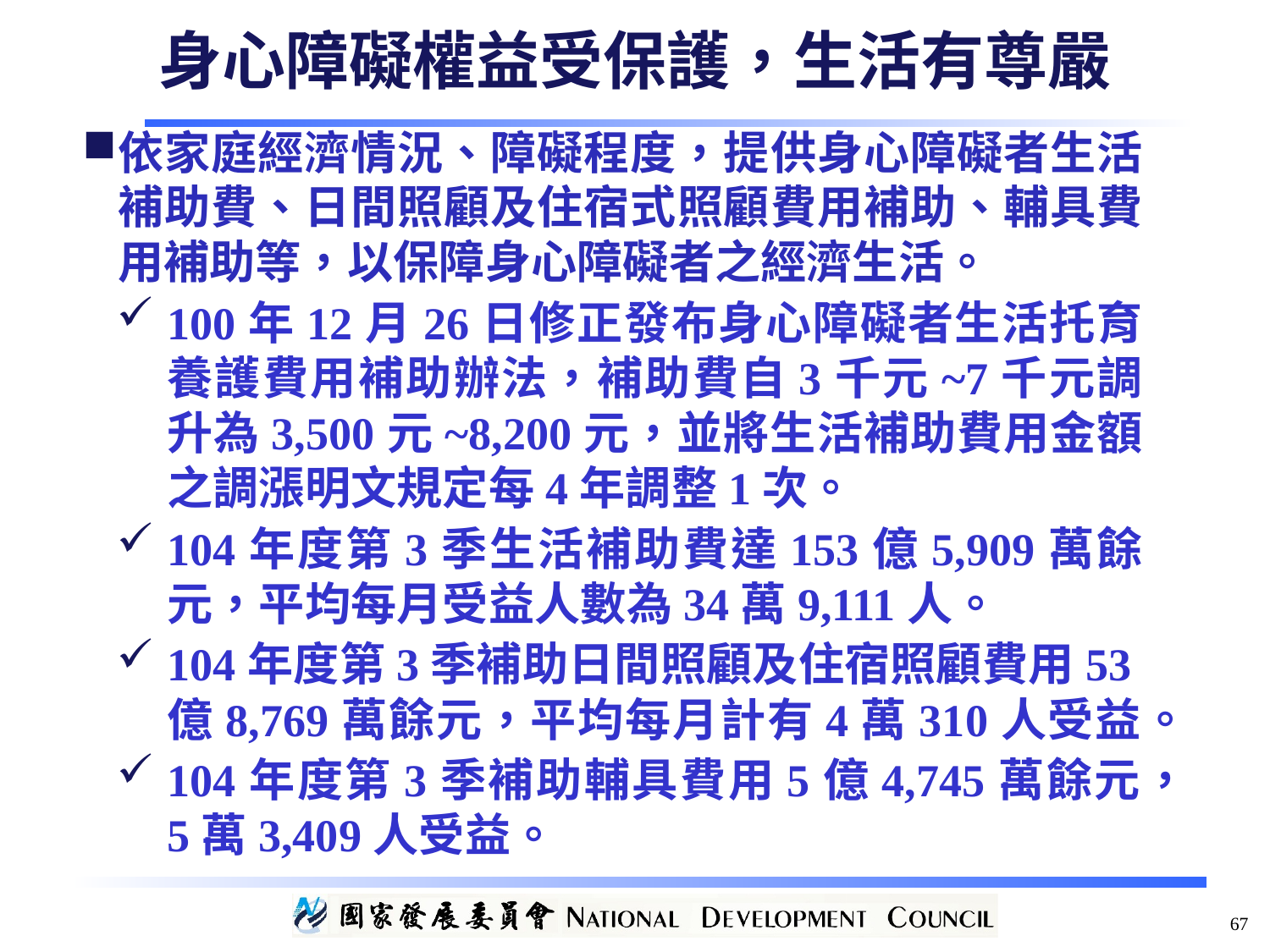

身心障礙權益受保護，生活有尊嚴
依家庭經濟情況、障礙程度，提供身心障礙者生活補助費、日間照顧及住宿式照顧費用補助、輔具費用補助等，以保障身心障礙者之經濟生活。
100年12月26日修正發布身心障礙者生活托育養護費用補助辦法，補助費自3千元~7千元調升為3,500元~8,200元，並將生活補助費用金額之調漲明文規定每4年調整1次。
104年度第3季生活補助費達153億5,909萬餘元，平均每月受益人數為34萬9,111人。
104年度第3季補助日間照顧及住宿照顧費用53億8,769萬餘元，平均每月計有4萬310人受益。
104年度第3季補助輔具費用5億4,745萬餘元，5萬3,409人受益。

67